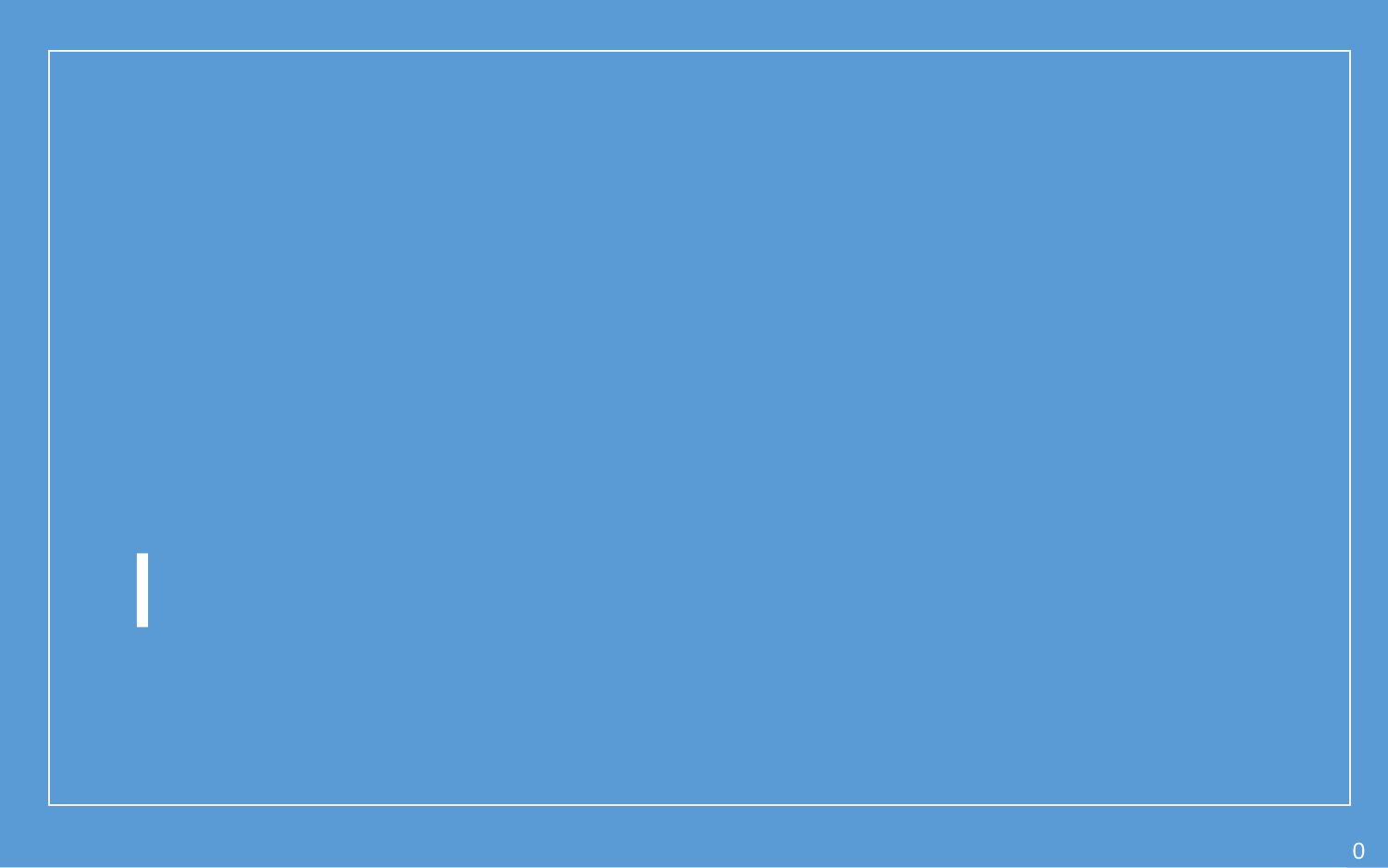

경기도 젠더폭력의 현황 및 전망

2
0